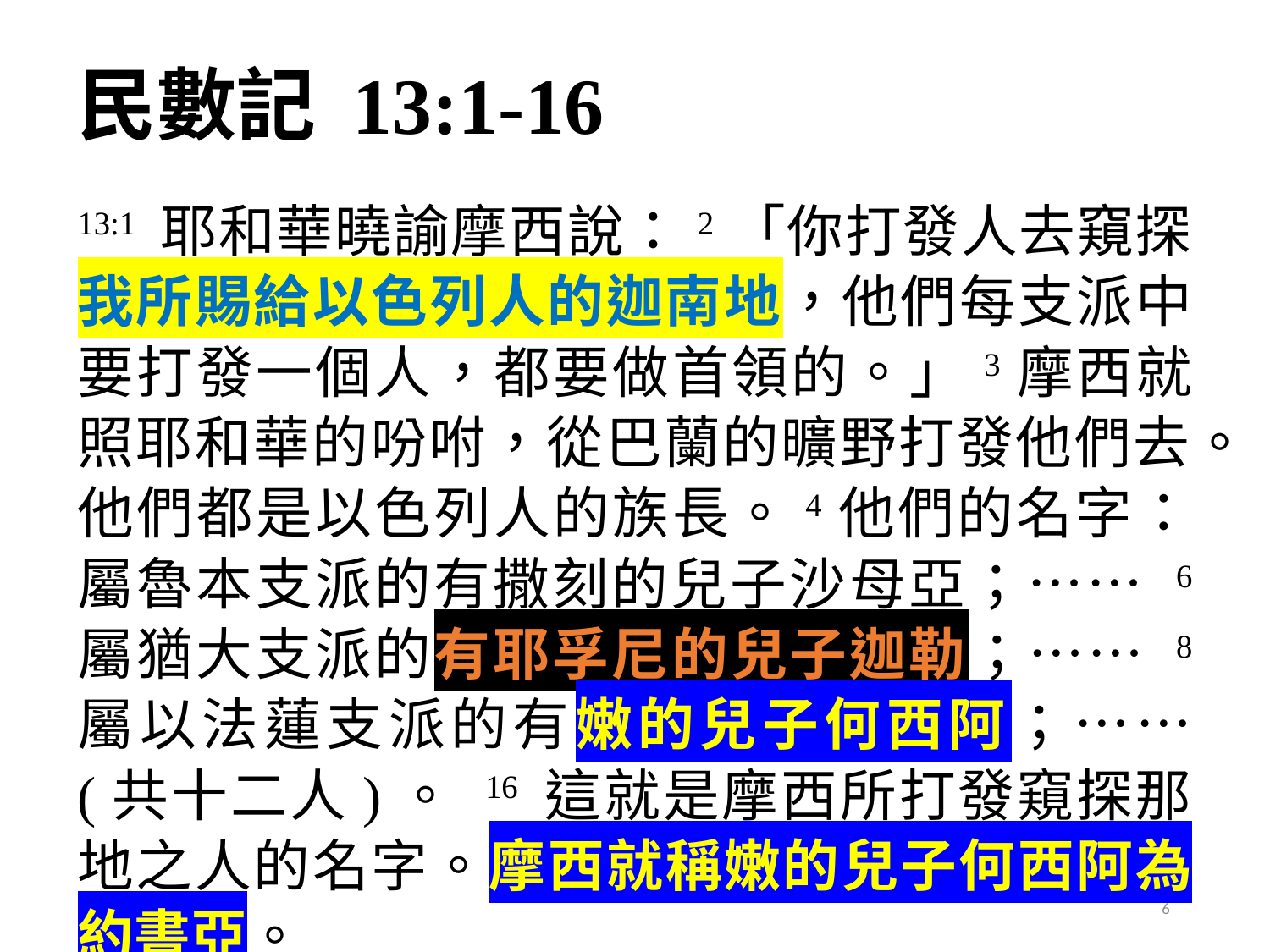

# 民數記 13:1-16
13:1 耶和華曉諭摩西說：2「你打發人去窺探我所賜給以色列人的迦南地，他們每支派中要打發一個人，都要做首領的。」3摩西就照耶和華的吩咐，從巴蘭的曠野打發他們去。他們都是以色列人的族長。4他們的名字：屬魯本支派的有撒刻的兒子沙母亞；…… 6 屬猶大支派的有耶孚尼的兒子迦勒；…… 8 屬以法蓮支派的有嫩的兒子何西阿；…… (共十二人)。 16 這就是摩西所打發窺探那地之人的名字。摩西就稱嫩的兒子何西阿為約書亞。
6